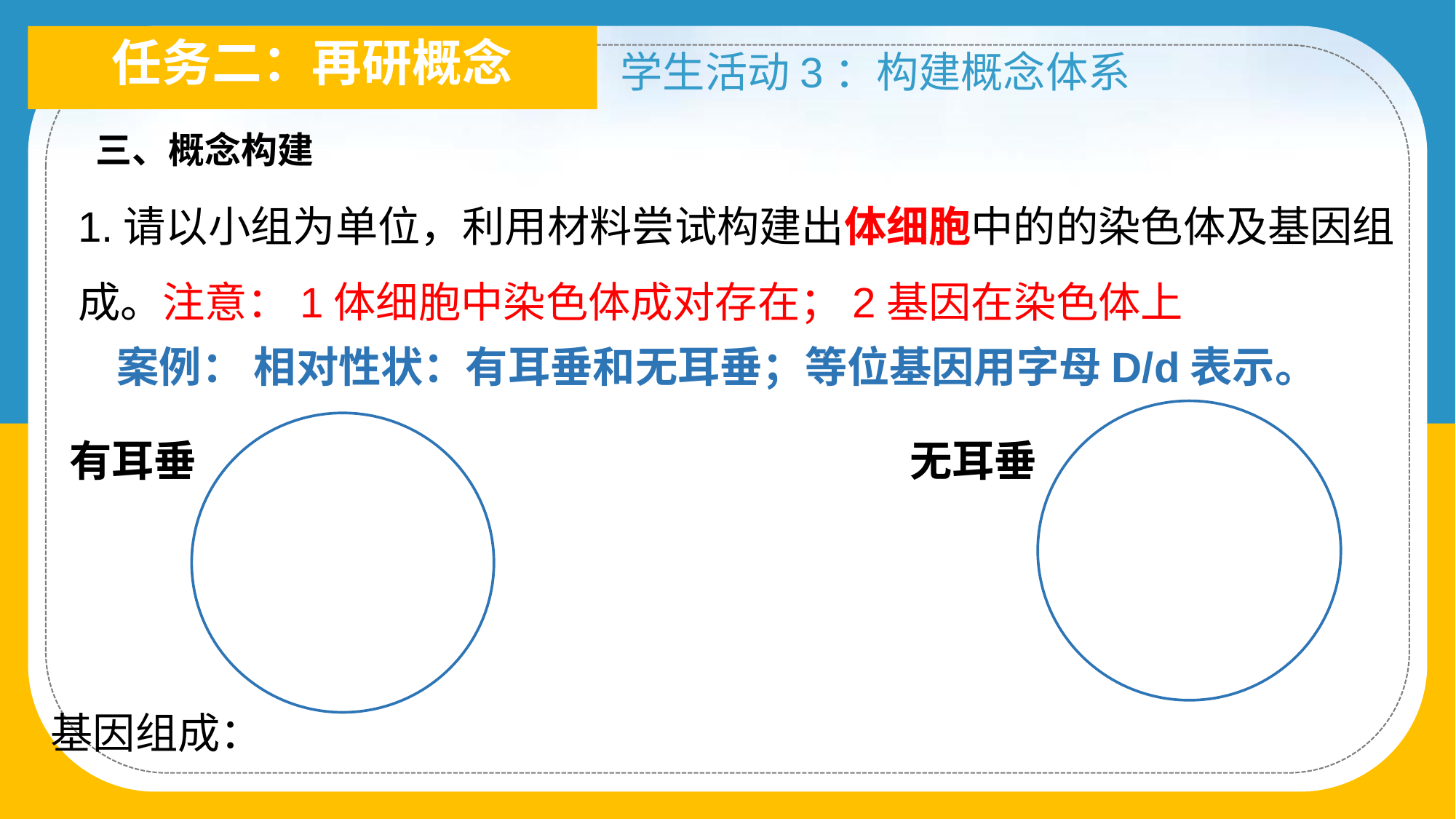

任务二：再研概念

学生活动3：构建概念体系
三、概念构建
1.请以小组为单位，利用材料尝试构建出体细胞中的的染色体及基因组成。注意：1体细胞中染色体成对存在；2基因在染色体上
案例： 相对性状：有耳垂和无耳垂；等位基因用字母D/d表示。

有耳垂
无耳垂

基因组成：